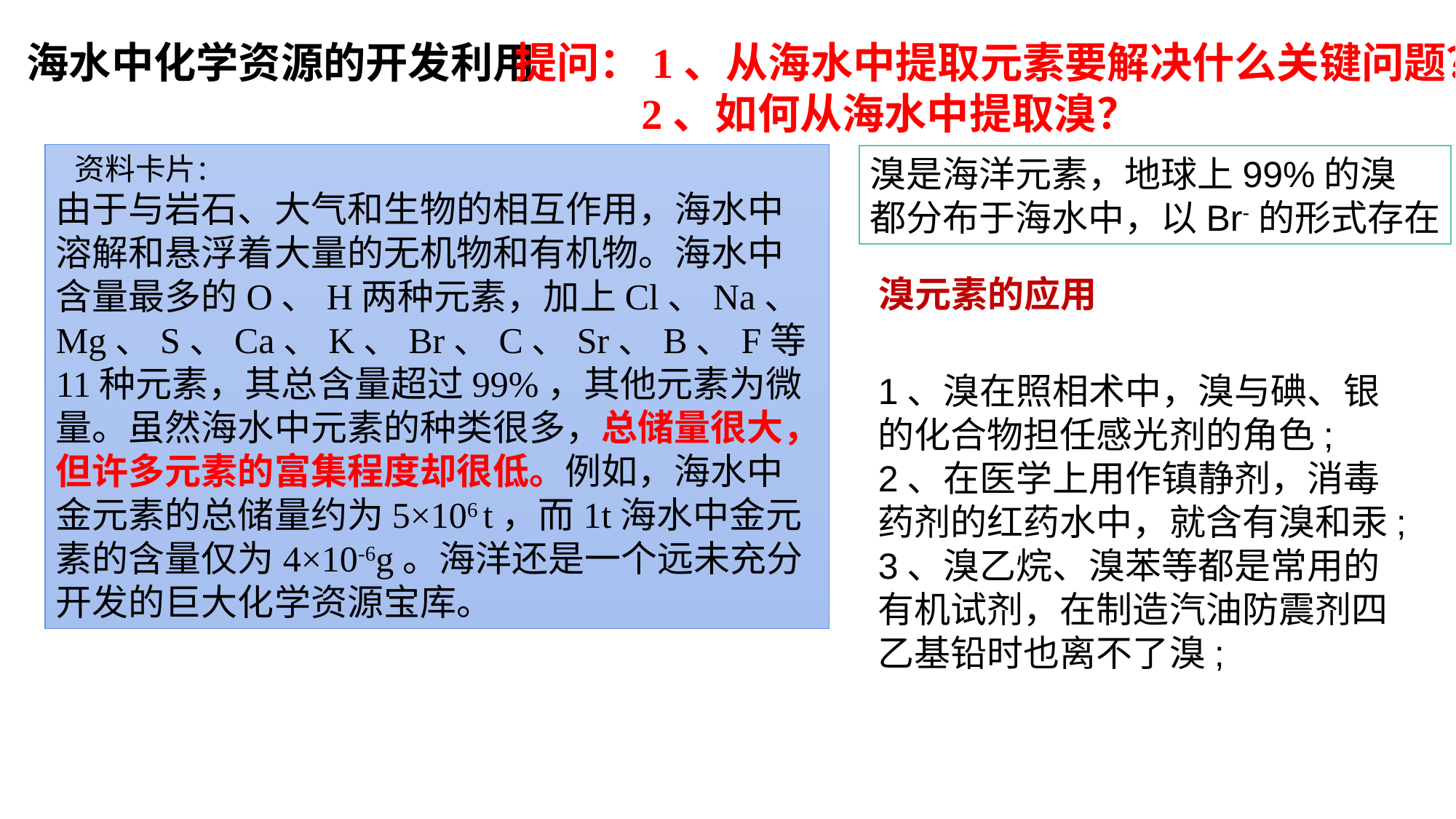

海水中化学资源的开发利用
提问：1、从海水中提取元素要解决什么关键问题？
            2、如何从海水中提取溴？
  资料卡片：
由于与岩石、大气和生物的相互作用，海水中溶解和悬浮着大量的无机物和有机物。海水中含量最多的O、H两种元素，加上Cl、Na、Mg、S、Ca、K、Br、C、Sr、B、F等11种元素，其总含量超过99%，其他元素为微量。虽然海水中元素的种类很多，总储量很大，但许多元素的富集程度却很低。例如，海水中金元素的总储量约为5×106 t，而1t海水中金元素的含量仅为4×10-6g。海洋还是一个远未充分开发的巨大化学资源宝库。
溴是海洋元素，地球上99%的溴
都分布于海水中，以Br-的形式存在
溴元素的应用
1、溴在照相术中，溴与碘、银的化合物担任感光剂的角色;
2、在医学上用作镇静剂，消毒药剂的红药水中，就含有溴和汞;
3、溴乙烷、溴苯等都是常用的有机试剂，在制造汽油防震剂四乙基铅时也离不了溴;